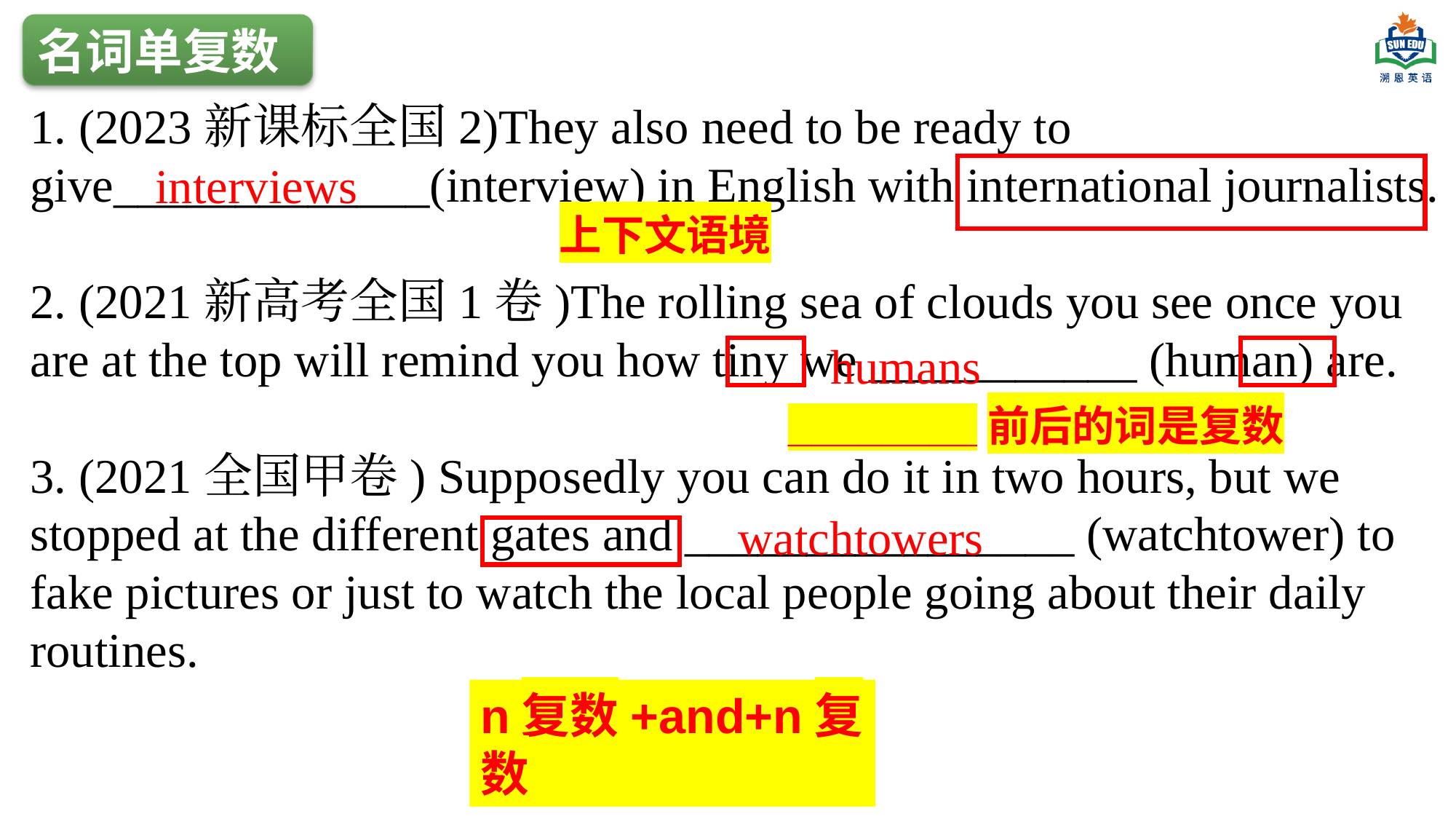

名词单复数
1. (2023新课标全国2)They also need to be ready to give_____________(interview) in English with international journalists.

2. (2021新高考全国1卷)The rolling sea of clouds you see once you are at the top will remind you how tiny we ___________ (human) are.

3. (2021全国甲卷) Supposedly you can do it in two hours, but we stopped at the different gates and ________________ (watchtower) to fake pictures or just to watch the local people going about their daily routines.

interviews

上下文语境
humans

________前后的词是复数
watchtowers

n复数+and+n复数